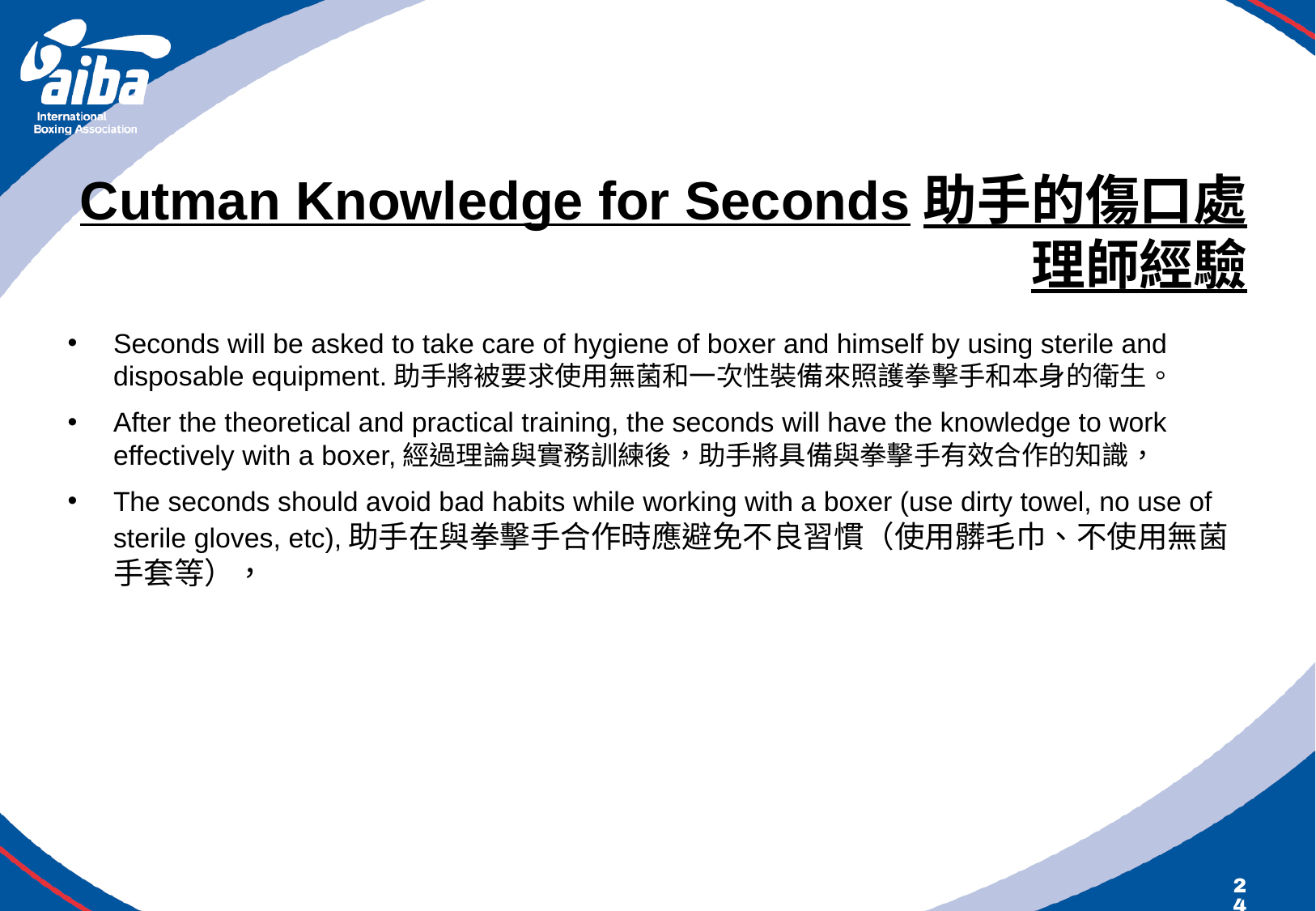

# Cutman Knowledge for Seconds助手的傷口處理師經驗
Seconds will be asked to take care of hygiene of boxer and himself by using sterile and disposable equipment.助手將被要求使用無菌和一次性裝備來照護拳擊手和本身的衛生。
After the theoretical and practical training, the seconds will have the knowledge to work effectively with a boxer,經過理論與實務訓練後，助手將具備與拳擊手有效合作的知識，
The seconds should avoid bad habits while working with a boxer (use dirty towel, no use of sterile gloves, etc),助手在與拳擊手合作時應避免不良習慣（使用髒毛巾、不使用無菌手套等），
241